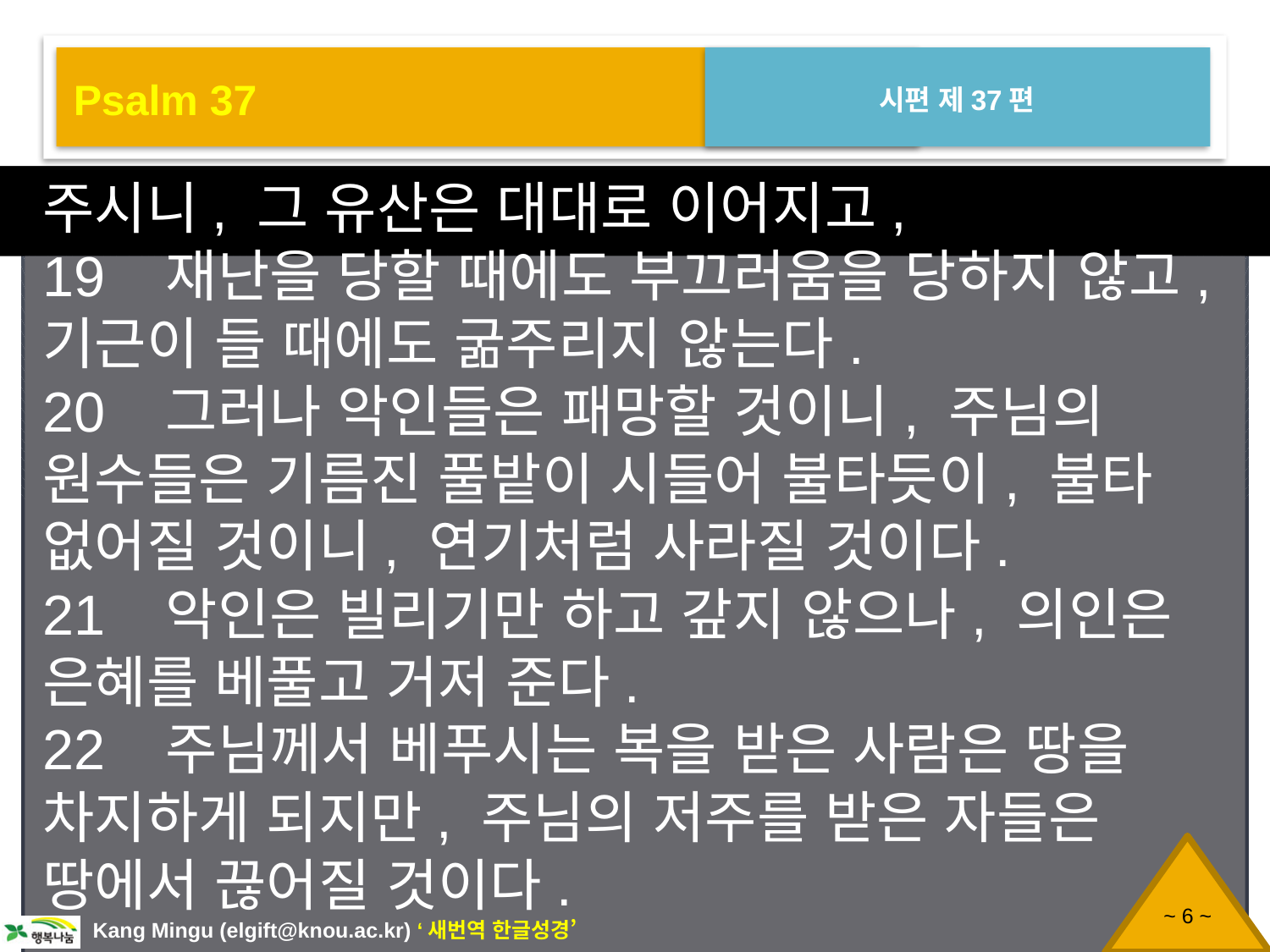

Psalm 37
시편 제37편
주시니, 그 유산은 대대로 이어지고,
19   재난을 당할 때에도 부끄러움을 당하지 않고, 기근이 들 때에도 굶주리지 않는다.
20   그러나 악인들은 패망할 것이니, 주님의 원수들은 기름진 풀밭이 시들어 불타듯이, 불타 없어질 것이니, 연기처럼 사라질 것이다.
21   악인은 빌리기만 하고 갚지 않으나, 의인은 은혜를 베풀고 거저 준다.
22   주님께서 베푸시는 복을 받은 사람은 땅을 차지하게 되지만, 주님의 저주를 받은 자들은 땅에서 끊어질 것이다.